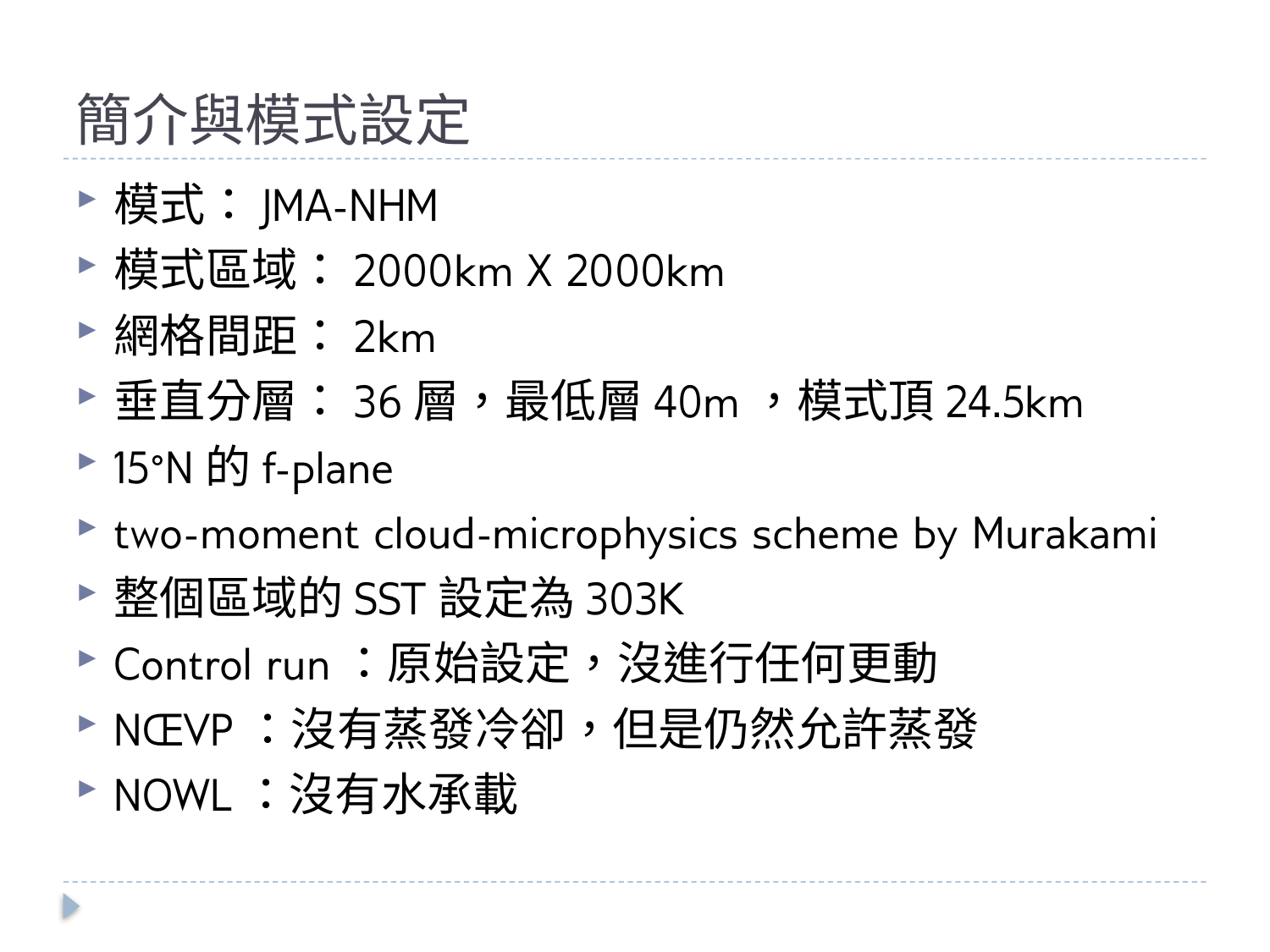

# 簡介與模式設定
模式：JMA-NHM
模式區域：2000km X 2000km
網格間距：2km
垂直分層：36層，最低層40m，模式頂24.5km
15°N的f-plane
two-moment cloud-microphysics scheme by Murakami
整個區域的SST設定為303K
Control run：原始設定，沒進行任何更動
NOEVP：沒有蒸發冷卻，但是仍然允許蒸發
NOWL：沒有水承載